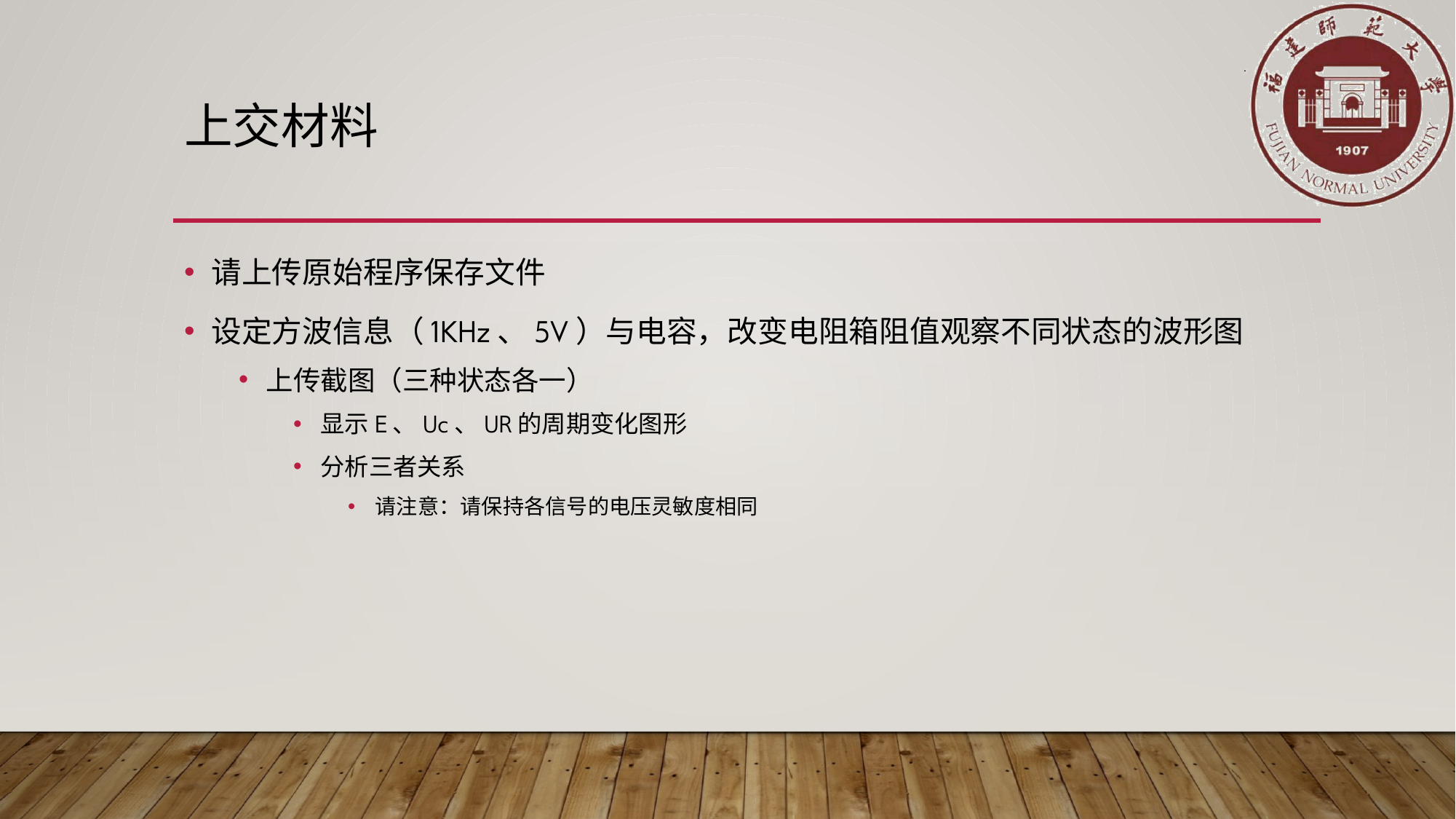

# 上交材料
请上传原始程序保存文件
设定方波信息（1KHz、5V）与电容，改变电阻箱阻值观察不同状态的波形图
上传截图（三种状态各一）
显示E、Uc、UR的周期变化图形
分析三者关系
请注意：请保持各信号的电压灵敏度相同